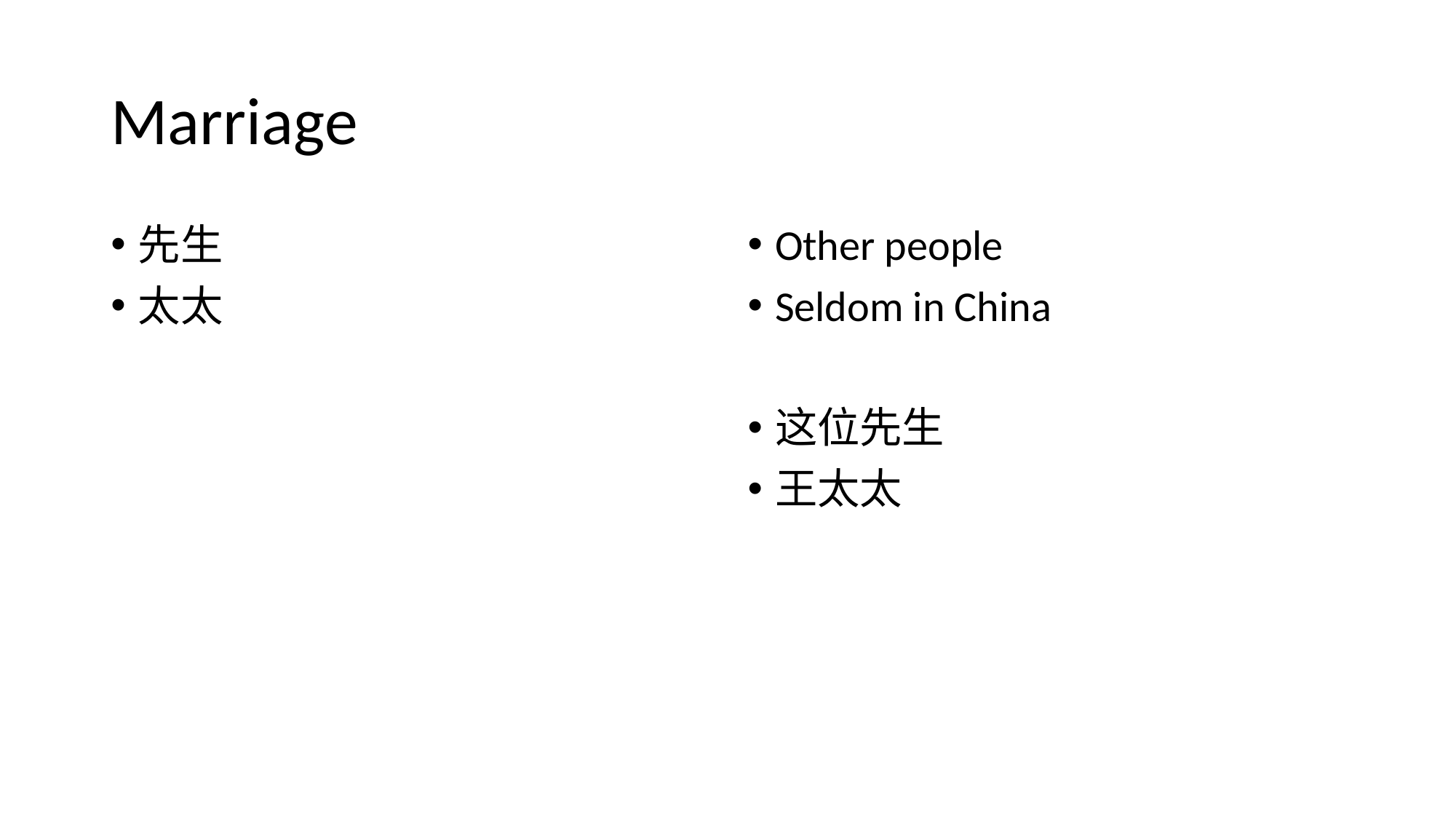

# Marriage
先生
太太
Other people
Seldom in China

这位先生
王太太